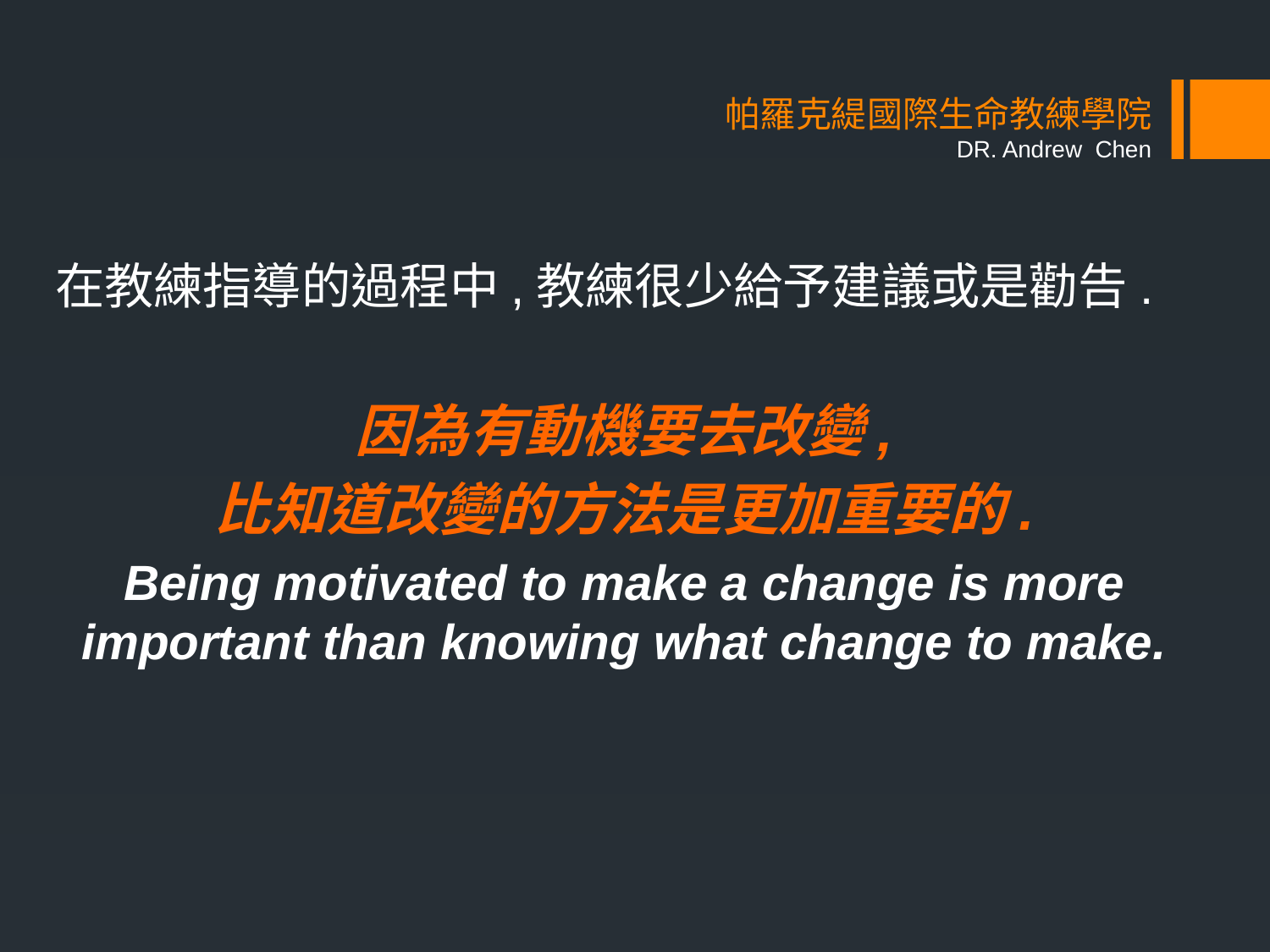

# 帕羅克緹國際生命教練學院 DR. Andrew  Chen

在教練指導的過程中,教練很少給予建議或是勸告.

因為有動機要去改變,
比知道改變的方法是更加重要的.
Being motivated to make a change is more important than knowing what change to make.